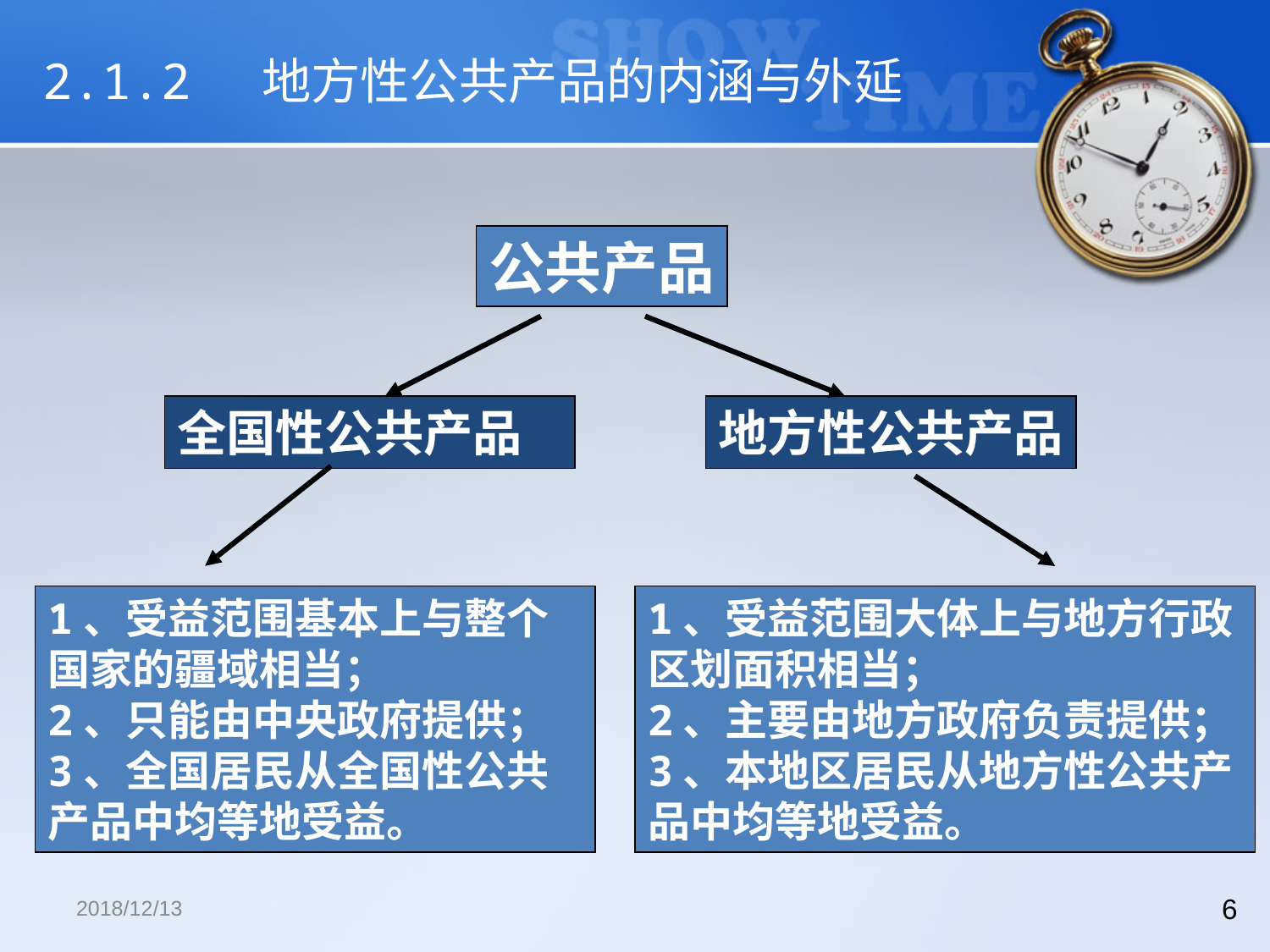

# 2.1.2  地方性公共产品的内涵与外延
公共产品

全国性公共产品
地方性公共产品

1、受益范围基本上与整个国家的疆域相当；
2、只能由中央政府提供；
3、全国居民从全国性公共产品中均等地受益。
1、受益范围大体上与地方行政区划面积相当；
2、主要由地方政府负责提供；
3、本地区居民从地方性公共产品中均等地受益。
2018/12/13
6